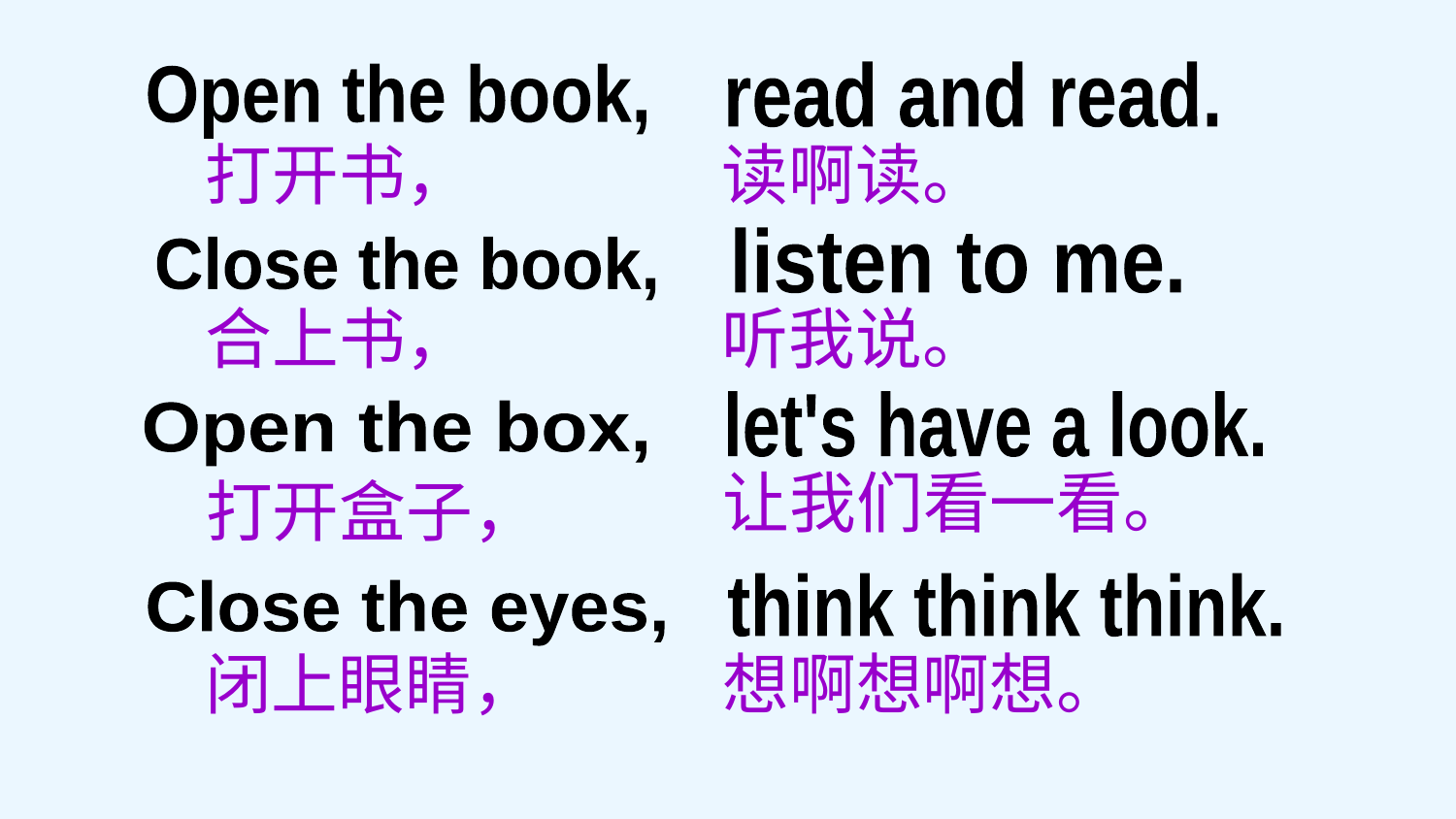

read and read.
Open the book,
打开书，
读啊读。
listen to me.
Close the book,
合上书，
听我说。
let's have a look.
Open the box,
让我们看一看。
打开盒子，
think think think.
Close the eyes,
闭上眼睛，
想啊想啊想。